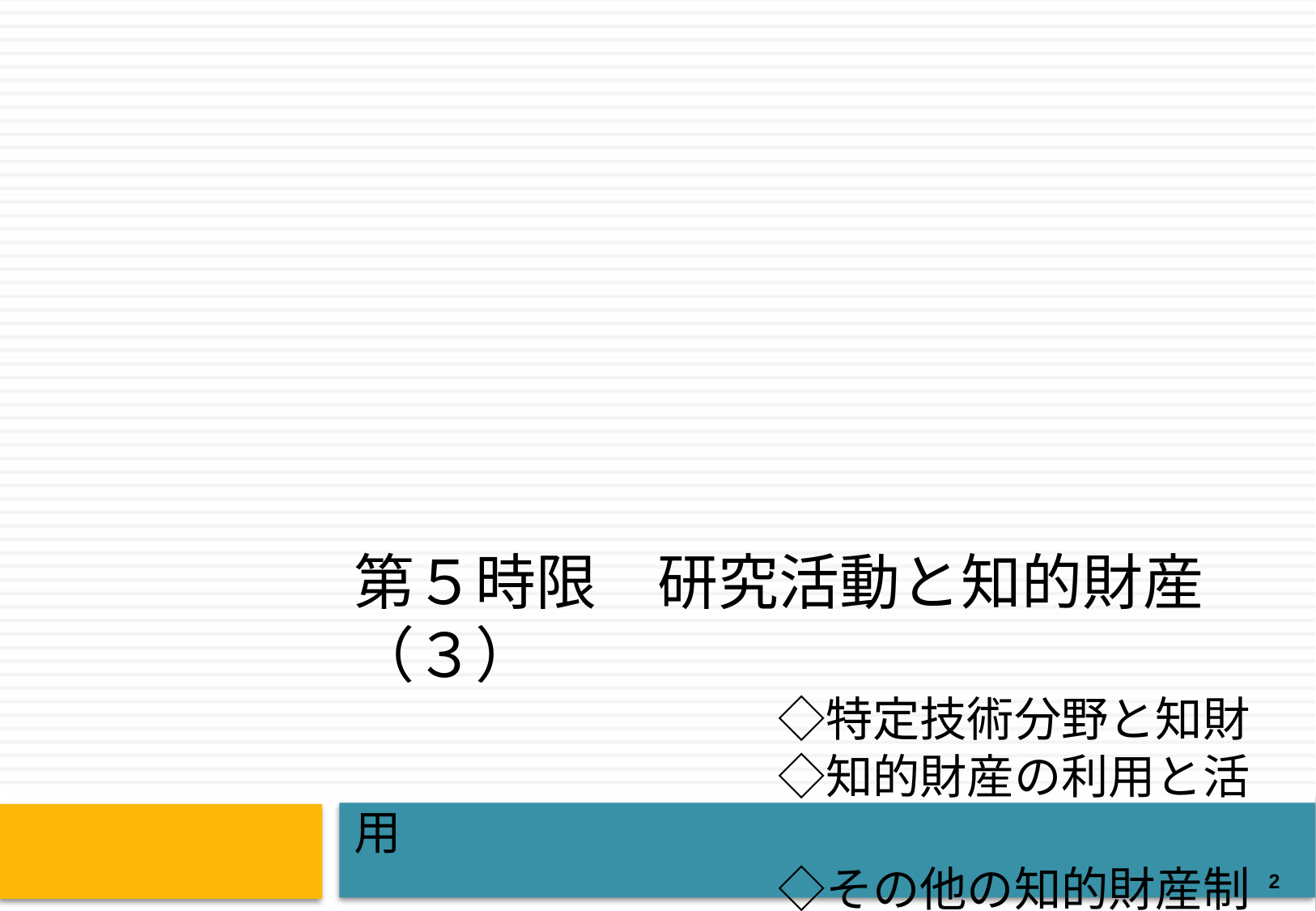

# 第５時限　研究活動と知的財産（３） 　　　　　　　　　◇特定技術分野と知財 　　　　　　　　　◇知的財産の利用と活用 　　　　　　　　　◇その他の知的財産制度（１）

2